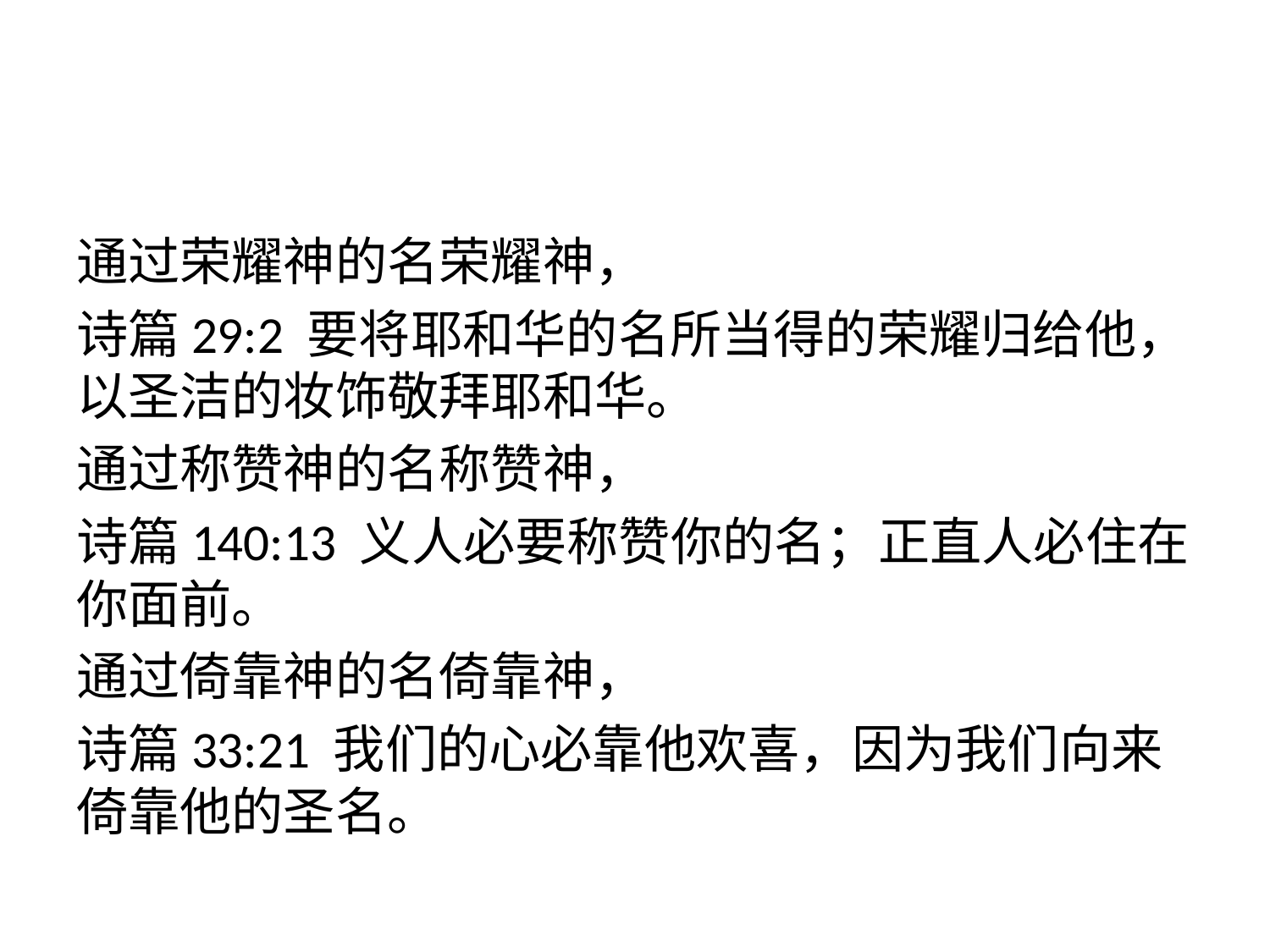

#
通过荣耀神的名荣耀神，
诗篇29:2 要将耶和华的名所当得的荣耀归给他，以圣洁的妆饰敬拜耶和华。
通过称赞神的名称赞神，
诗篇140:13 义人必要称赞你的名；正直人必住在你面前。
通过倚靠神的名倚靠神，
诗篇33:21 我们的心必靠他欢喜，因为我们向来倚靠他的圣名。